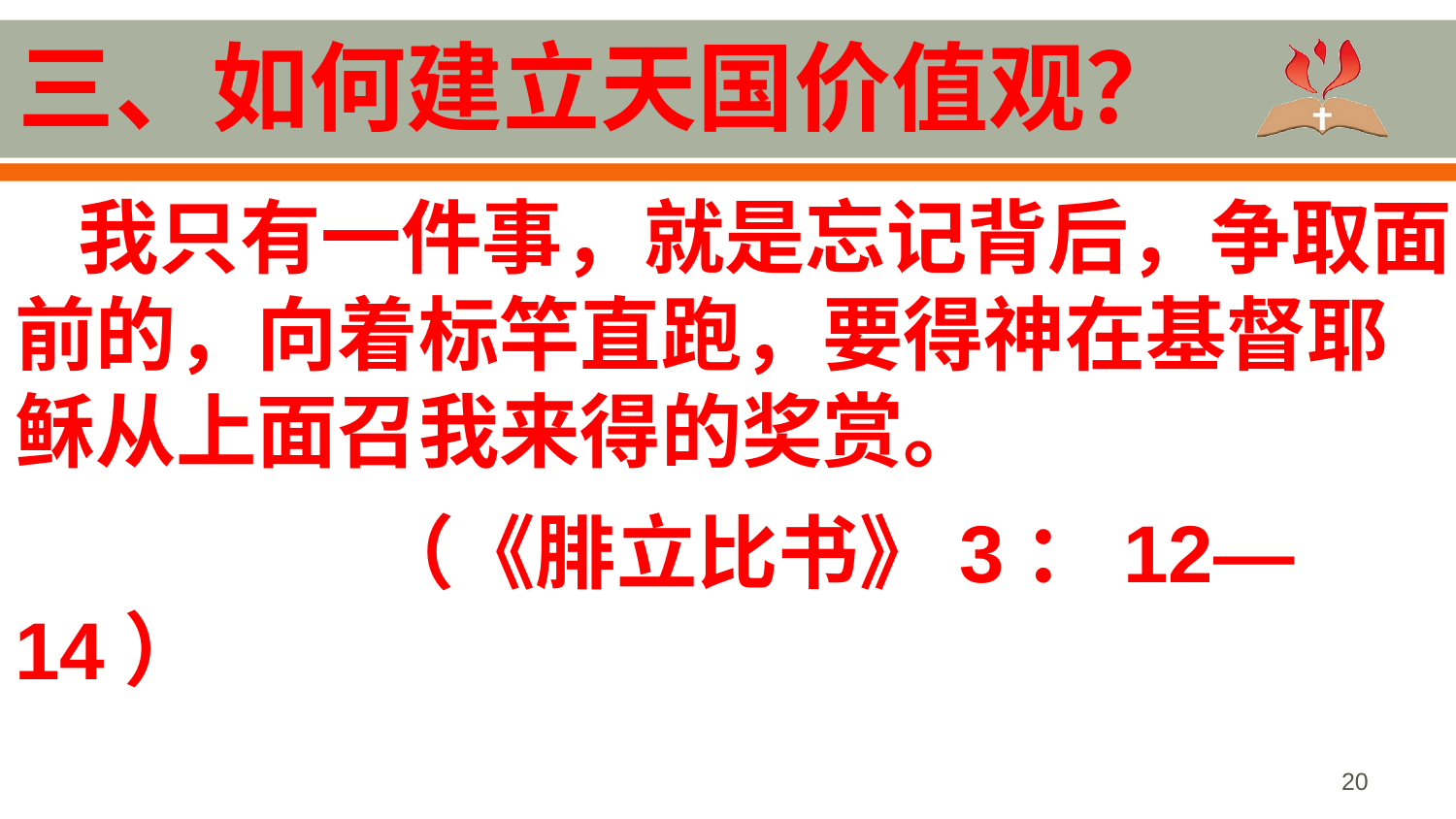

# 三、如何建立天国价值观？
我只有一件事，就是忘记背后，争取面前的，向着标竿直跑，要得神在基督耶稣从上面召我来得的奖赏。
               （《腓立比书》3：12—14）

20